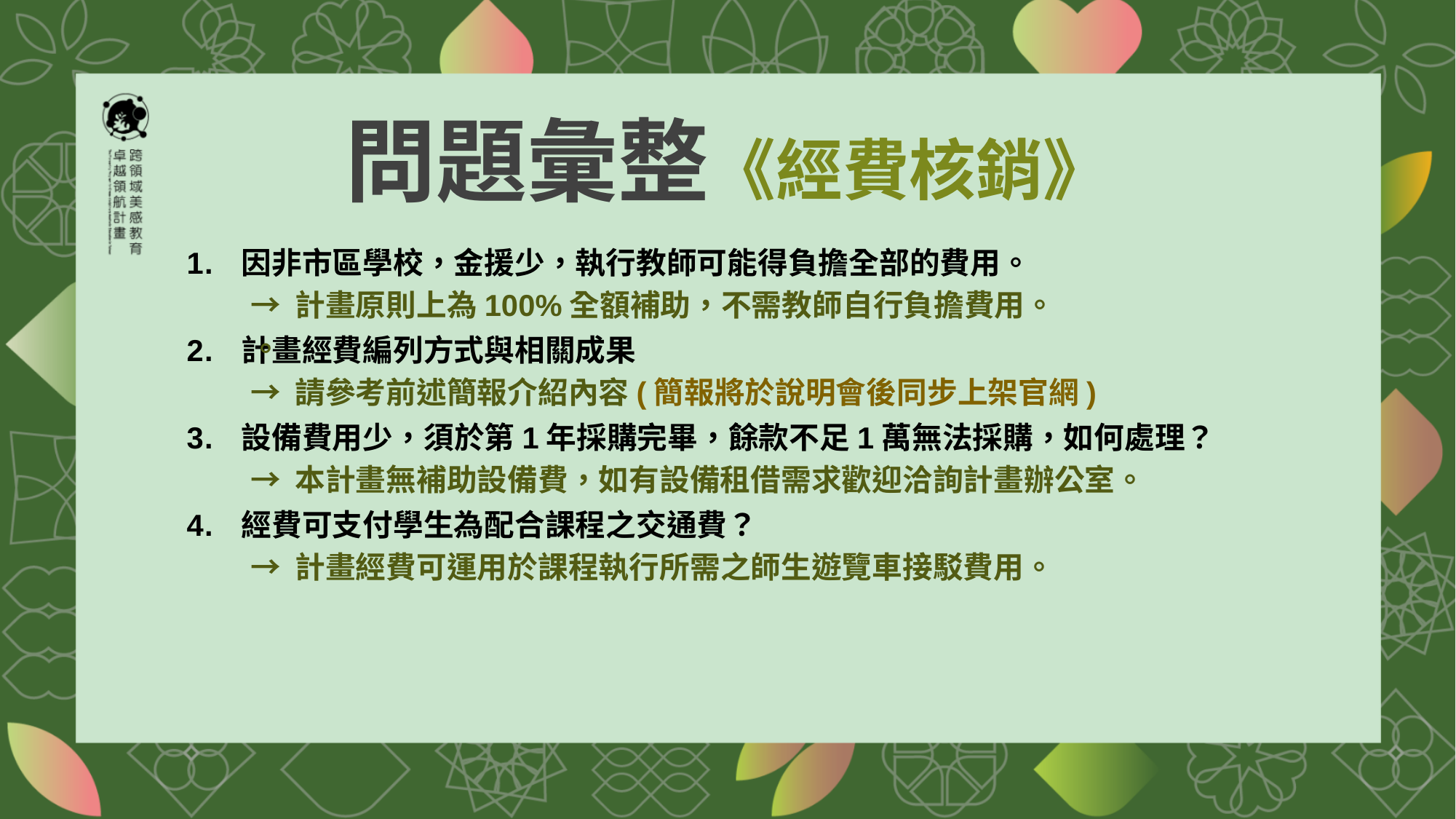

問題彙整《經費核銷》
因非市區學校，金援少，執行教師可能得負擔全部的費用。

計畫經費編列方式與相關成果

設備費用少，須於第1年採購完畢，餘款不足1萬無法採購，如何處理？

經費可支付學生為配合課程之交通費？

→ 計畫原則上為100%全額補助，不需教師自行負擔費用。
。
→ 請參考前述簡報介紹內容(簡報將於說明會後同步上架官網)

→ 本計畫無補助設備費，如有設備租借需求歡迎洽詢計畫辦公室。

→ 計畫經費可運用於課程執行所需之師生遊覽車接駁費用。